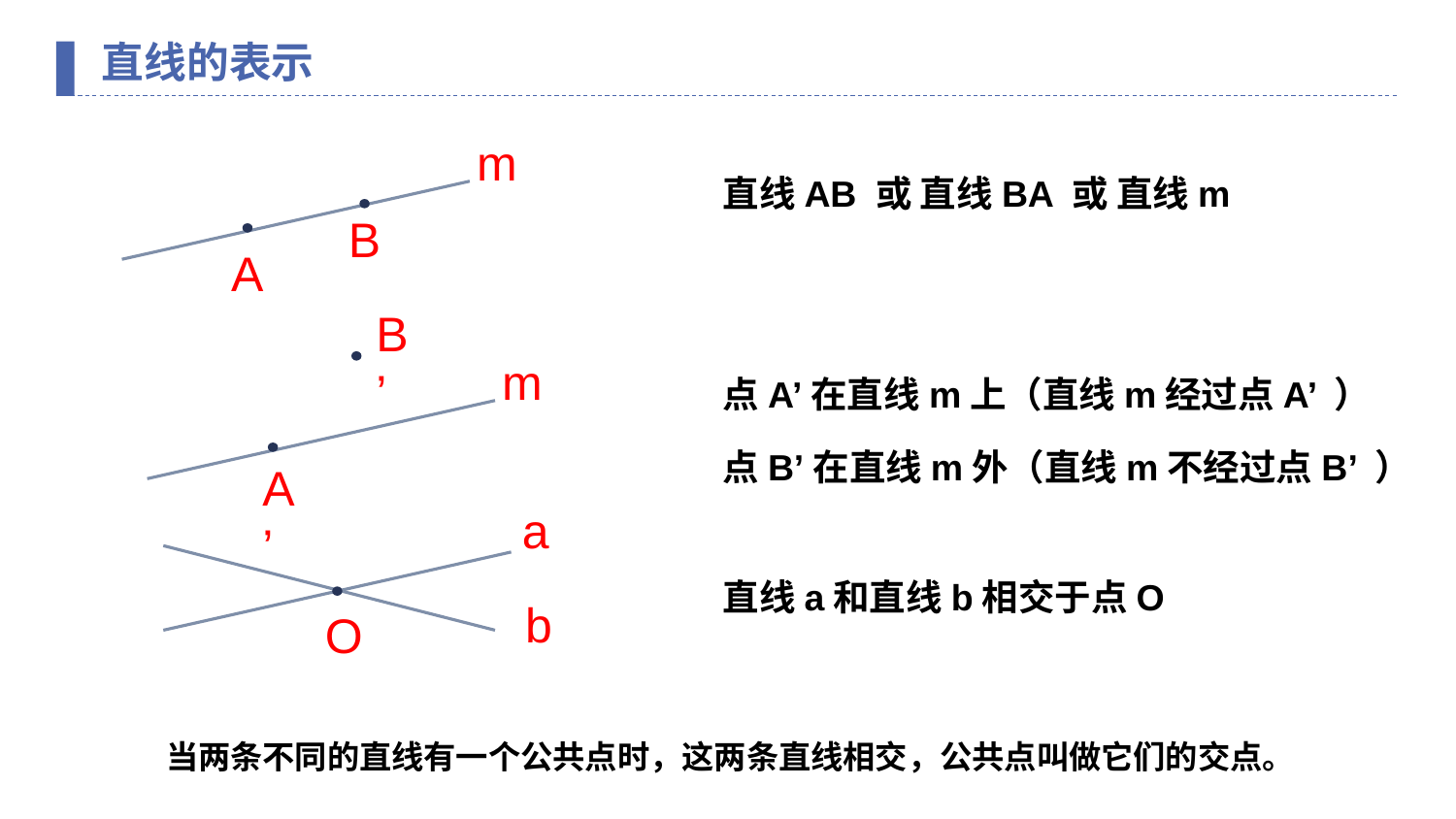

直线的表示
m
直线AB 或 直线BA 或 直线m

B

A
B’
m

点A’在直线m上（直线m经过点A’ ）
点B’在直线m外（直线m不经过点B’ ）

A’
a
直线a和直线b相交于点O

b
O
当两条不同的直线有一个公共点时，这两条直线相交，公共点叫做它们的交点。